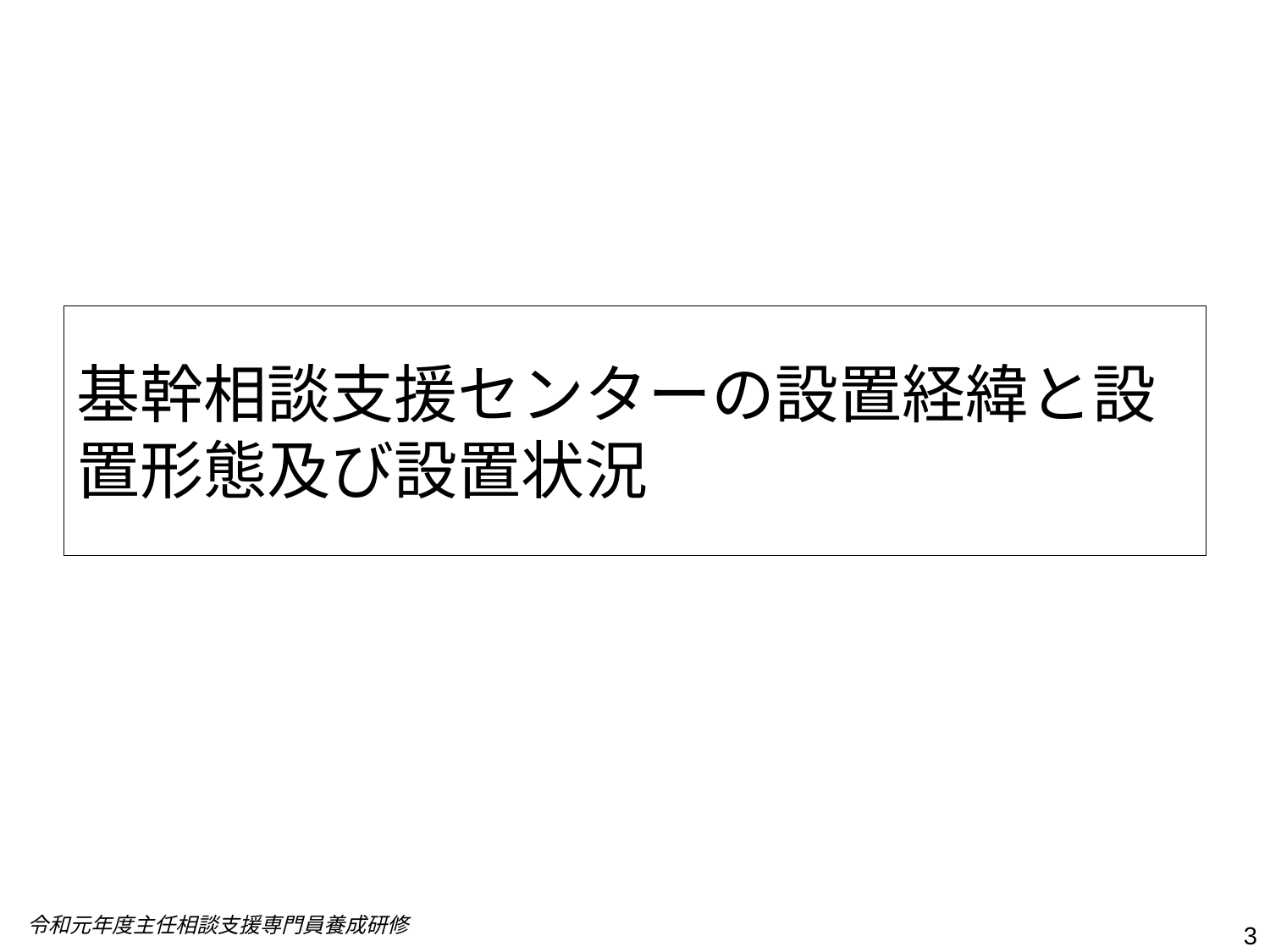

# 基幹相談支援センターの設置経緯と設置形態及び設置状況
令和元年度主任相談支援専門員養成研修
3